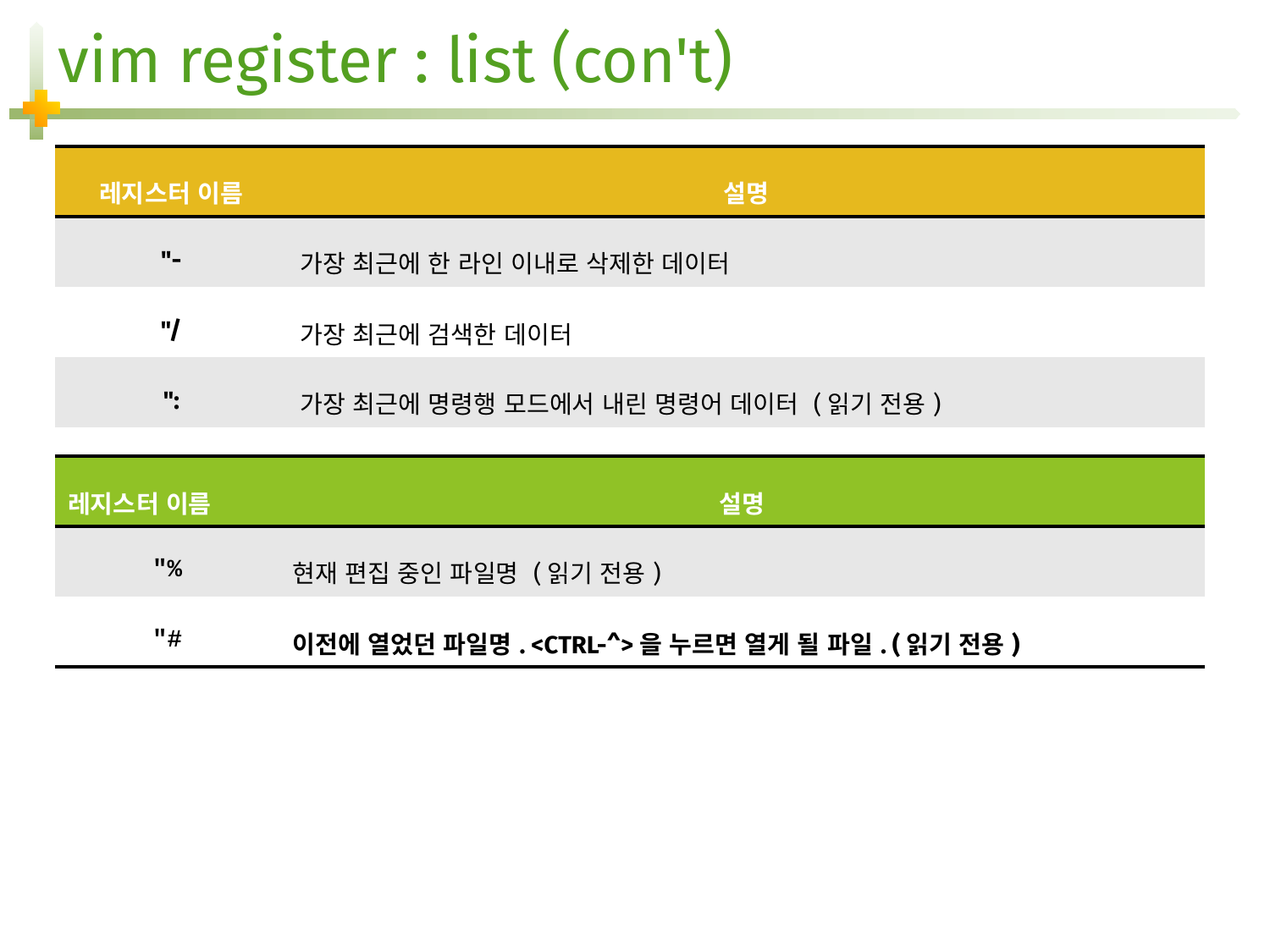

# vim register : list (con't)
| 레지스터 이름 | 설명 |
| --- | --- |
| "- | 가장 최근에 한 라인 이내로 삭제한 데이터 |
| "/ | 가장 최근에 검색한 데이터 |
| ": | 가장 최근에 명령행 모드에서 내린 명령어 데이터 (읽기 전용) |
| ". | 가장 최근에 입력한 데이터 (읽기 전용) |
| 레지스터 이름 | 설명 |
| --- | --- |
| "% | 현재 편집 중인 파일명 (읽기 전용) |
| "# | 이전에 열었던 파일명. <CTRL-^>을 누르면 열게 될 파일. (읽기 전용) |